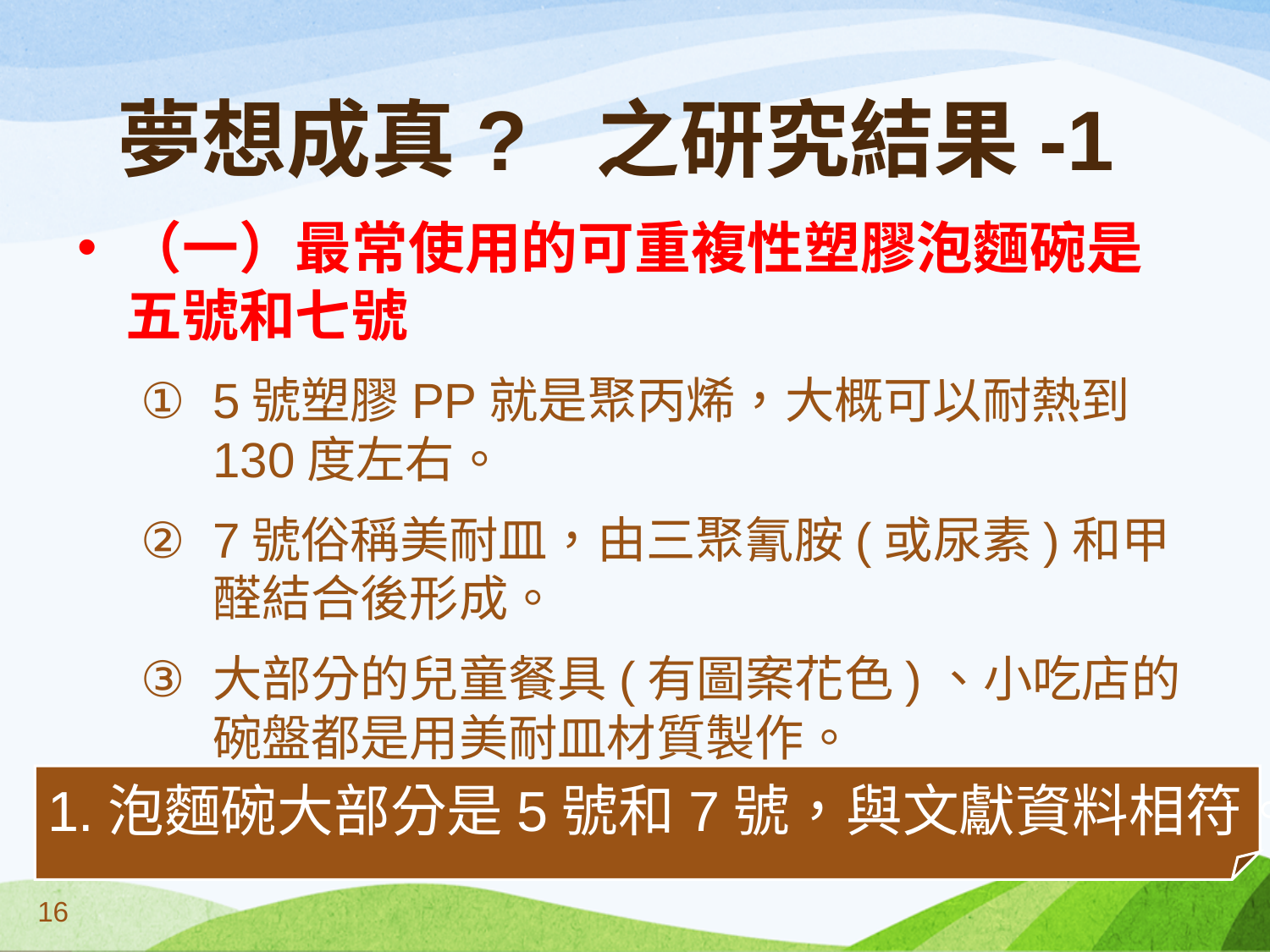

# 夢想成真?  之研究結果-1
（一）最常使用的可重複性塑膠泡麵碗是五號和七號
5號塑膠PP就是聚丙烯，大概可以耐熱到130度左右。
7號俗稱美耐皿，由三聚氰胺(或尿素)和甲醛結合後形成。
大部分的兒童餐具(有圖案花色)、小吃店的碗盤都是用美耐皿材質製作。
1.泡麵碗大部分是5號和7號，與文獻資料相符。
16